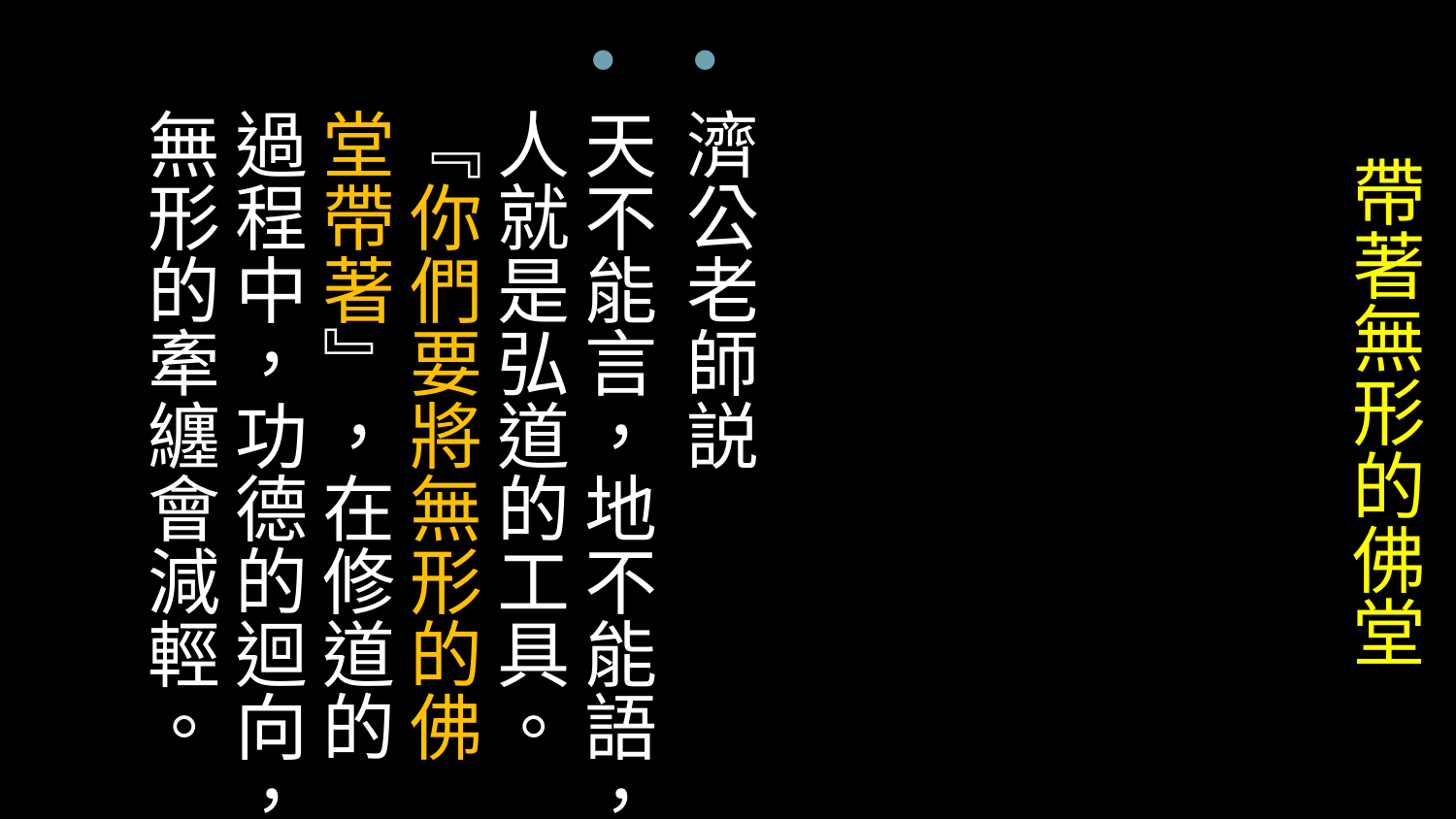

# 帶著無形的佛堂
濟公老師説
天不能言，地不能語，人就是弘道的工具。『你們要將無形的佛堂帶著』，在修道的過程中，功德的迴向，無形的牽纏會減輕。